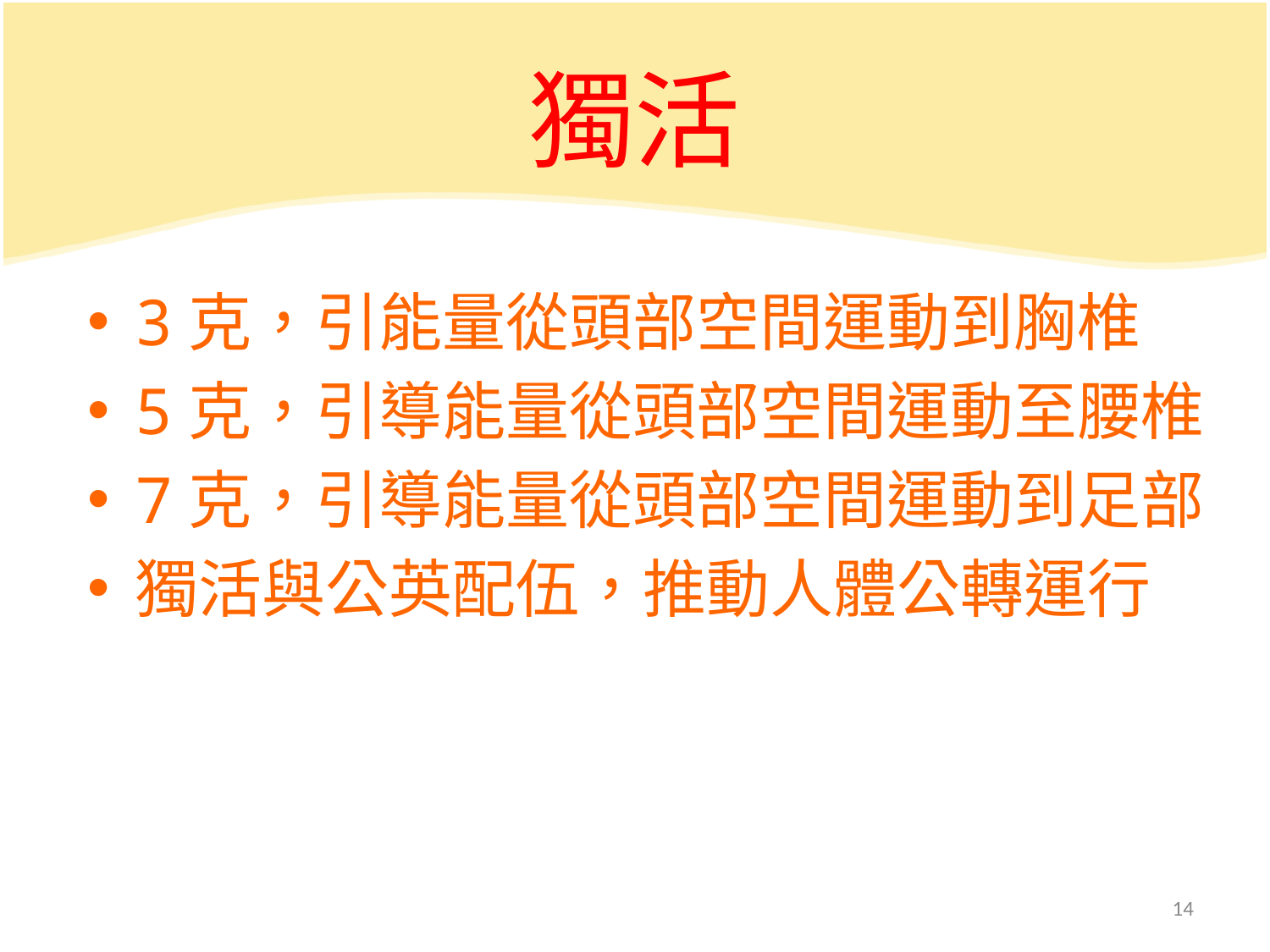

# 獨活
3克，引能量從頭部空間運動到胸椎
5克，引導能量從頭部空間運動至腰椎
7克，引導能量從頭部空間運動到足部
獨活與公英配伍，推動人體公轉運行

14